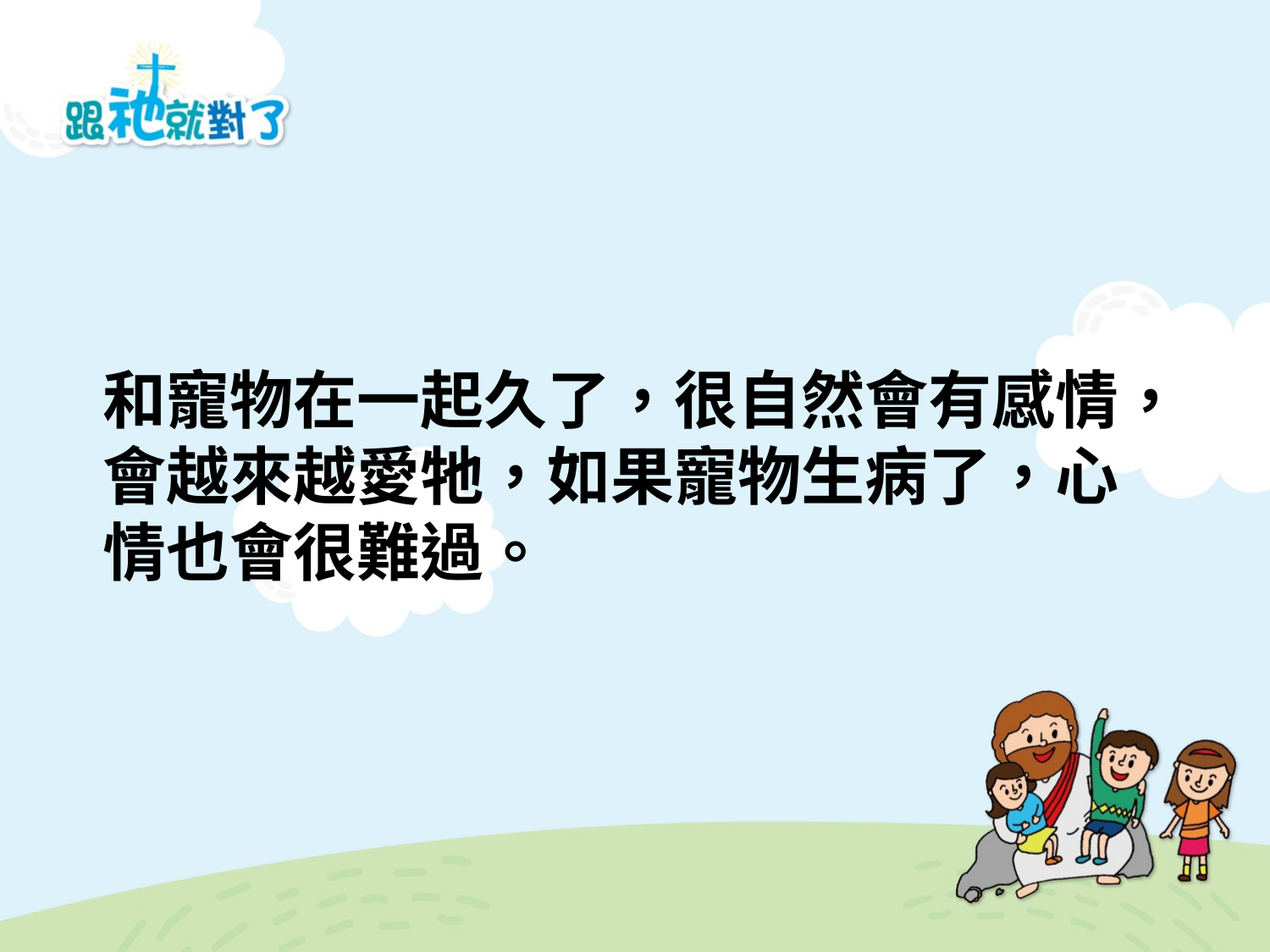

和寵物在一起久了，很自然會有感情，會越來越愛牠，如果寵物生病了，心情也會很難過。